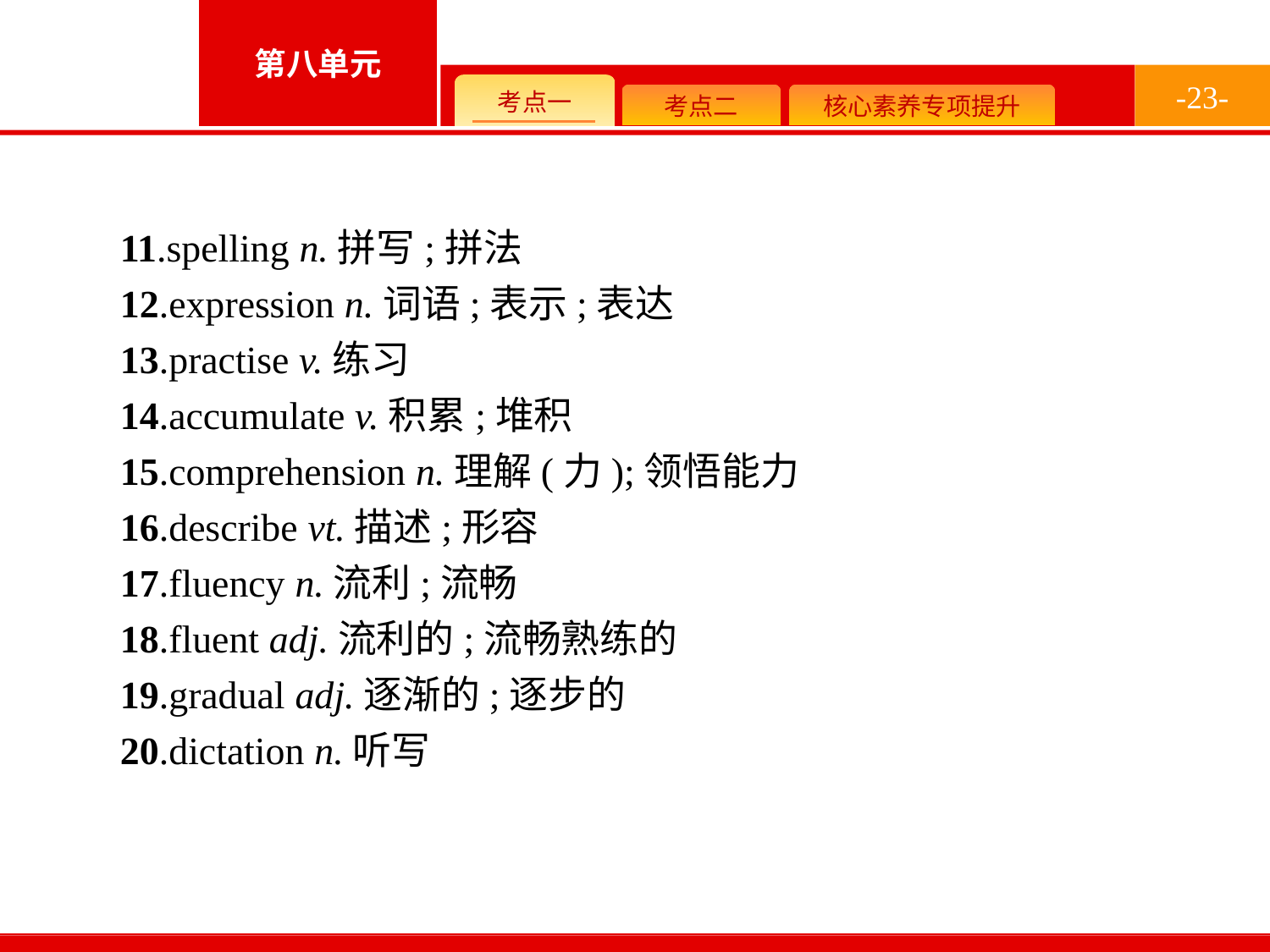

-23-
11.spelling n.拼写;拼法
12.expression n.词语;表示;表达
13.practise v.练习
14.accumulate v.积累;堆积
15.comprehension n.理解(力);领悟能力
16.describe vt.描述;形容
17.fluency n.流利;流畅
18.fluent adj.流利的;流畅熟练的
19.gradual adj.逐渐的;逐步的
20.dictation n.听写